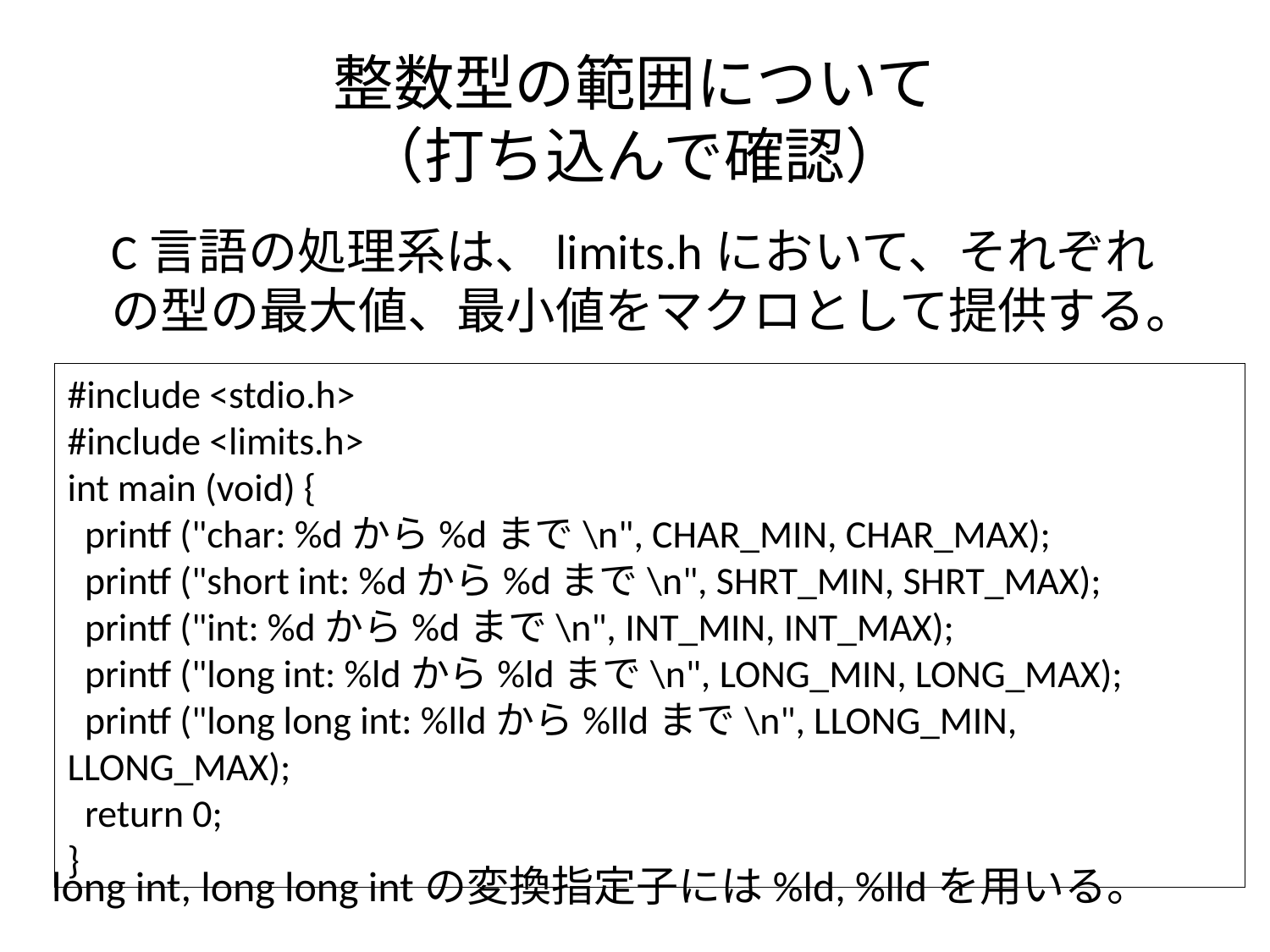

# 整数型の範囲について （打ち込んで確認）
C言語の処理系は、limits.hにおいて、それぞれの型の最大値、最小値をマクロとして提供する。
#include <stdio.h>
#include <limits.h>
int main (void) {
  printf ("char: %dから%dまで\n", CHAR_MIN, CHAR_MAX);
  printf ("short int: %dから%dまで\n", SHRT_MIN, SHRT_MAX);
  printf ("int: %dから%dまで\n", INT_MIN, INT_MAX);
  printf ("long int: %ldから%ldまで\n", LONG_MIN, LONG_MAX);
  printf ("long long int: %lldから%lldまで\n", LLONG_MIN, LLONG_MAX);
  return 0;
}
 long int, long long intの変換指定子には%ld, %lldを用いる。